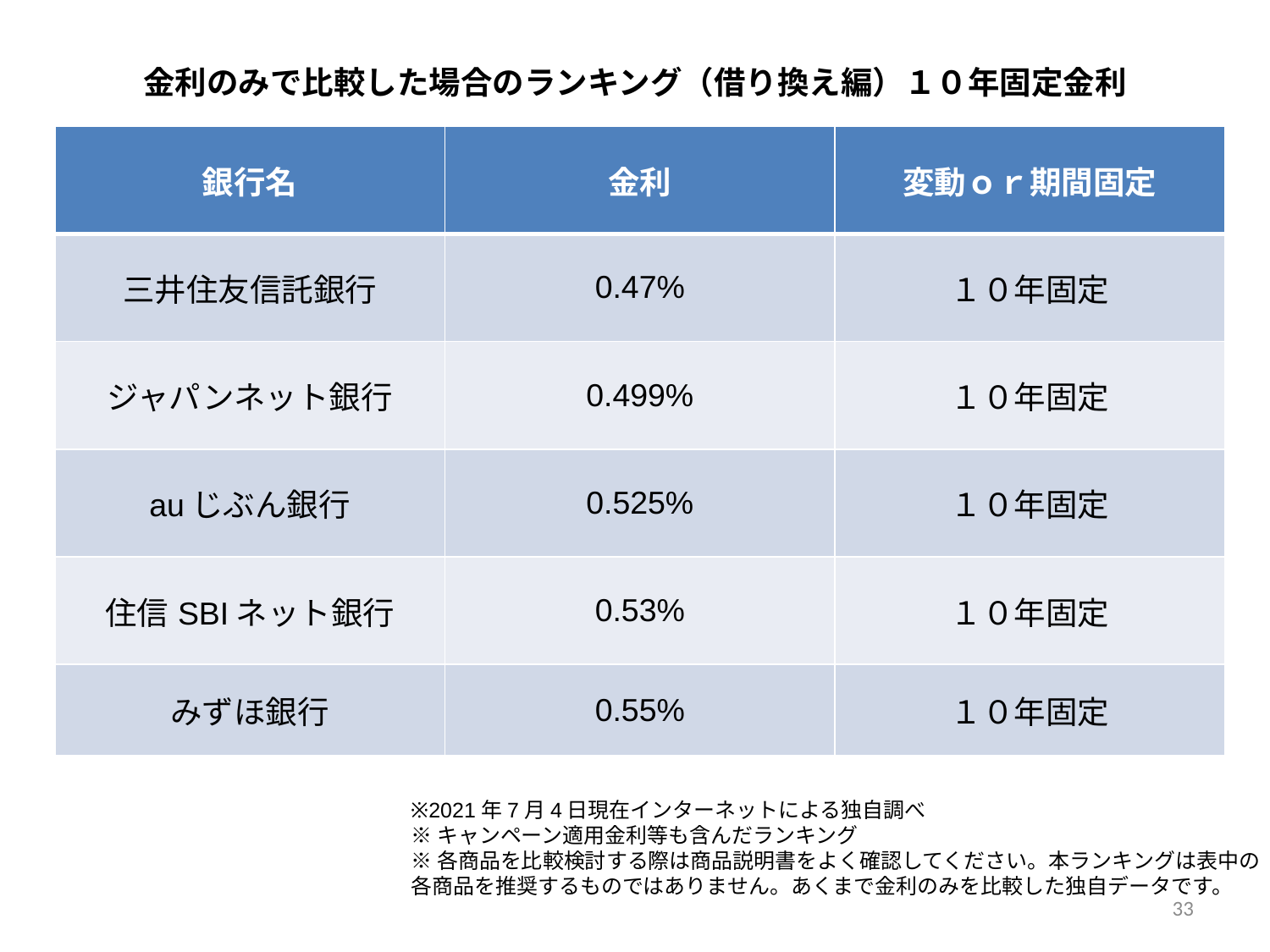

金利のみで比較した場合のランキング（借り換え編）１０年固定金利
| 銀行名 | 金利 | 変動ｏｒ期間固定 |
| --- | --- | --- |
| 三井住友信託銀行 | 0.47% | １０年固定 |
| ジャパンネット銀行 | 0.499% | １０年固定 |
| auじぶん銀行 | 0.525% | １０年固定 |
| 住信SBIネット銀行 | 0.53% | １０年固定 |
| みずほ銀行 | 0.55% | １０年固定 |
※2021年7月4日現在インターネットによる独自調べ
※キャンペーン適用金利等も含んだランキング
※各商品を比較検討する際は商品説明書をよく確認してください。本ランキングは表中の
各商品を推奨するものではありません。あくまで金利のみを比較した独自データです。
33